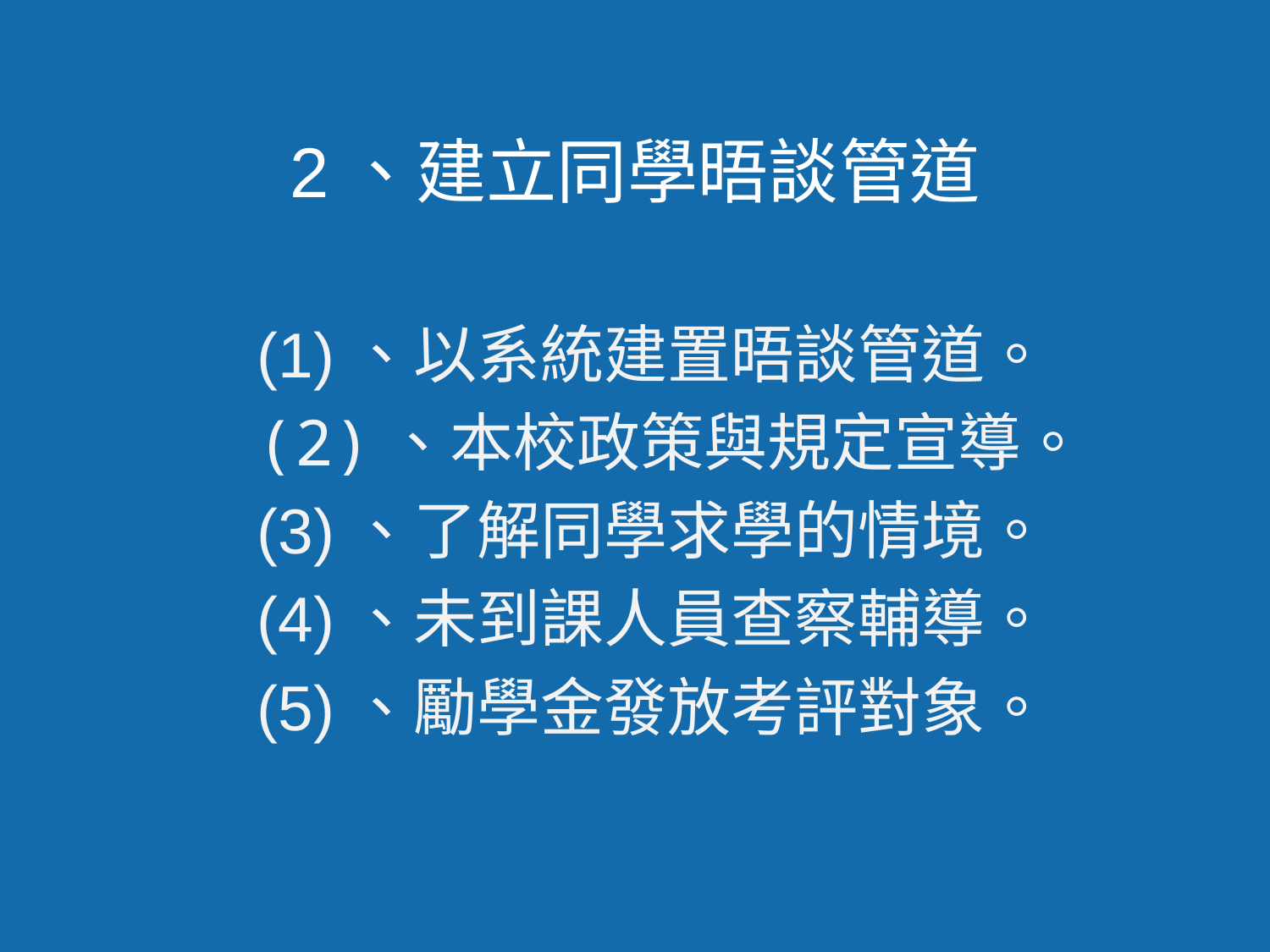

2、建立同學晤談管道
(1)、以系統建置晤談管道。
(2)、本校政策與規定宣導。
(3)、了解同學求學的情境。
(4)、未到課人員查察輔導。
(5)、勵學金發放考評對象。